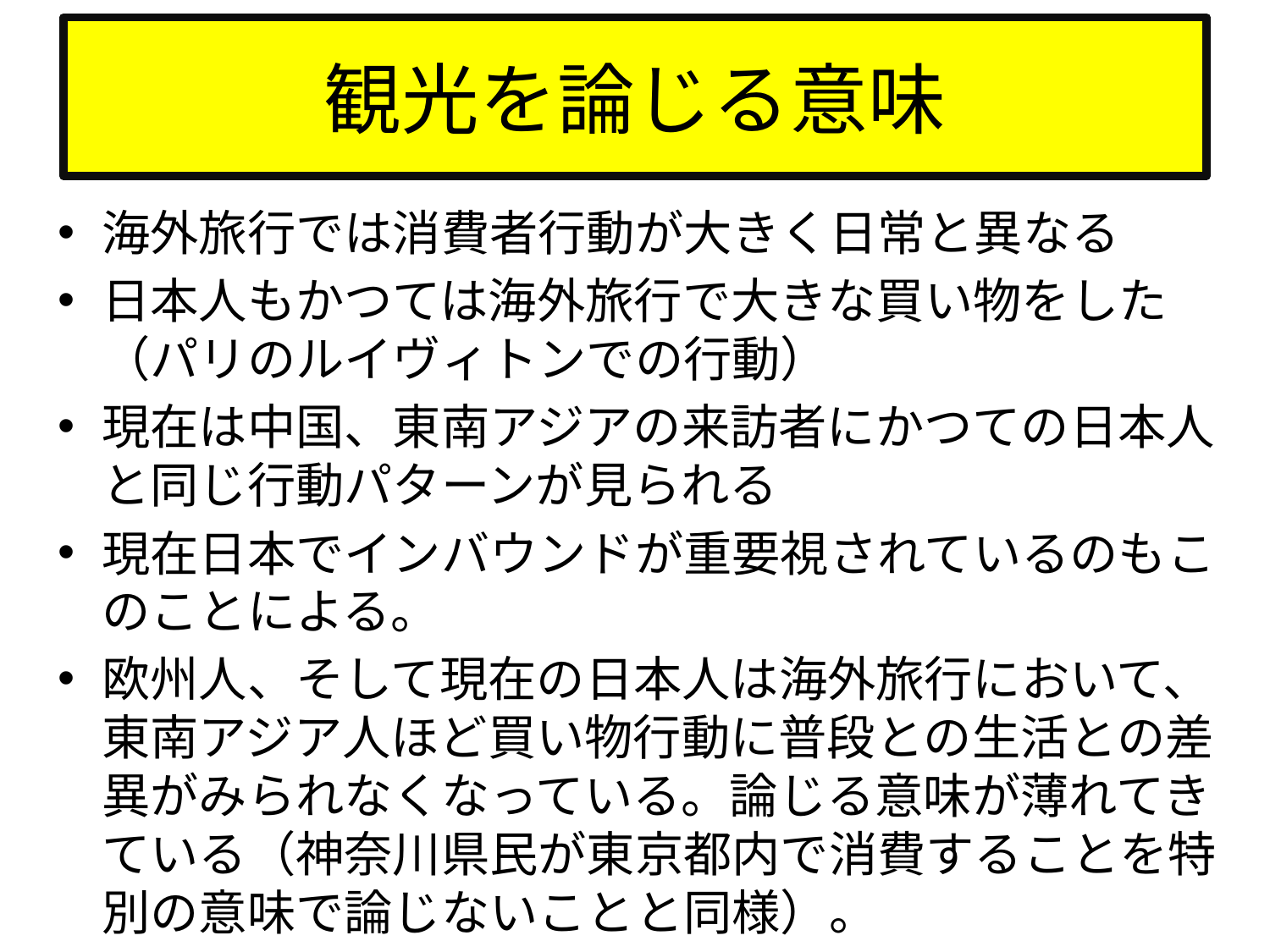

# 観光を論じる意味
海外旅行では消費者行動が大きく日常と異なる
日本人もかつては海外旅行で大きな買い物をした（パリのルイヴィトンでの行動）
現在は中国、東南アジアの来訪者にかつての日本人と同じ行動パターンが見られる
現在日本でインバウンドが重要視されているのもこのことによる。
欧州人、そして現在の日本人は海外旅行において、東南アジア人ほど買い物行動に普段との生活との差異がみられなくなっている。論じる意味が薄れてきている（神奈川県民が東京都内で消費することを特別の意味で論じないことと同様）。